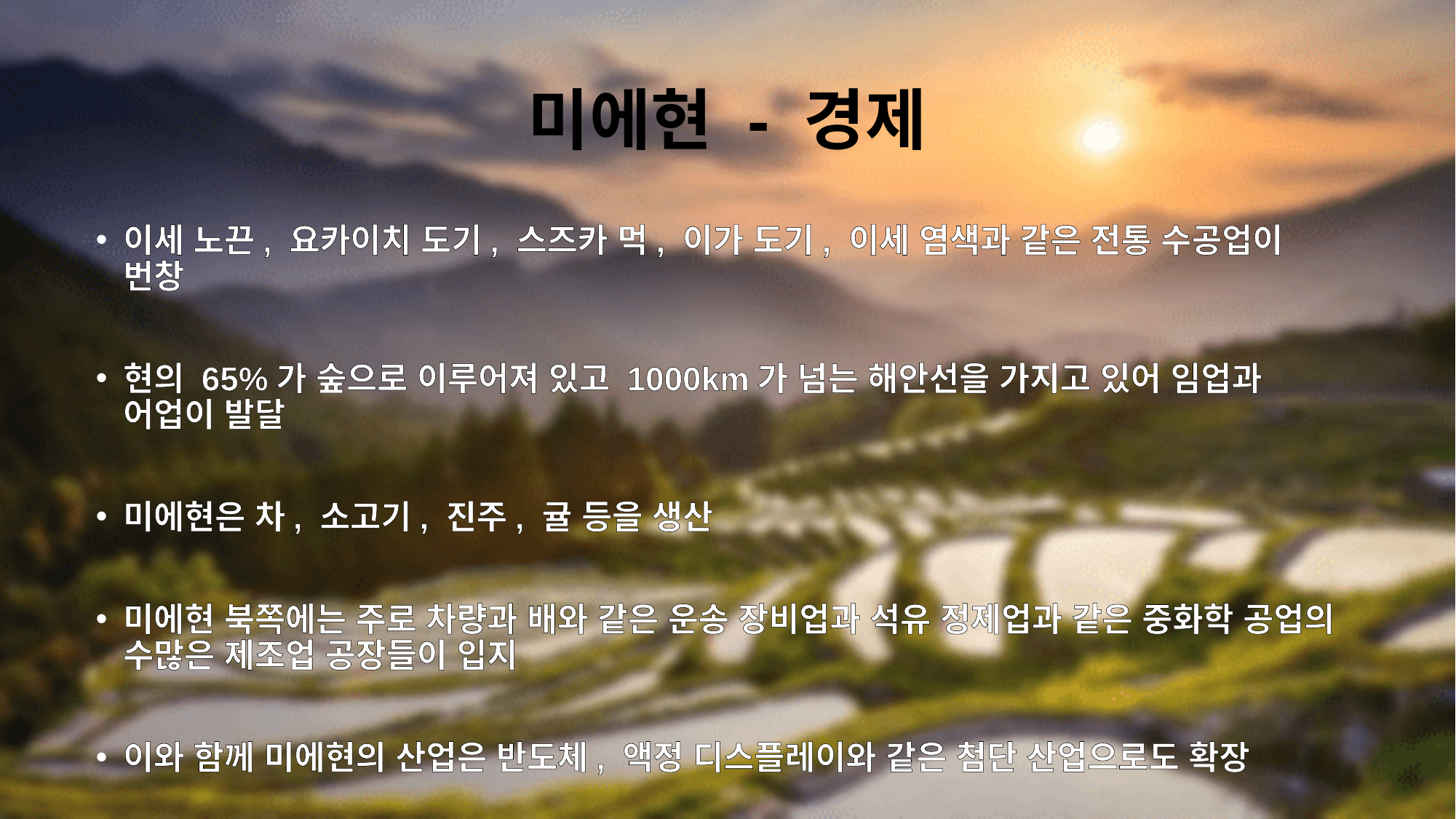

# 미에현 - 경제
이세 노끈, 요카이치 도기, 스즈카 먹, 이가 도기, 이세 염색과 같은 전통 수공업이 번창

현의 65%가 숲으로 이루어져 있고 1000km가 넘는 해안선을 가지고 있어 임업과 어업이 발달

미에현은 차, 소고기, 진주, 귤 등을 생산

미에현 북쪽에는 주로 차량과 배와 같은 운송 장비업과 석유 정제업과 같은 중화학 공업의 수많은 제조업 공장들이 입지

이와 함께 미에현의 산업은 반도체, 액정 디스플레이와 같은 첨단 산업으로도 확장